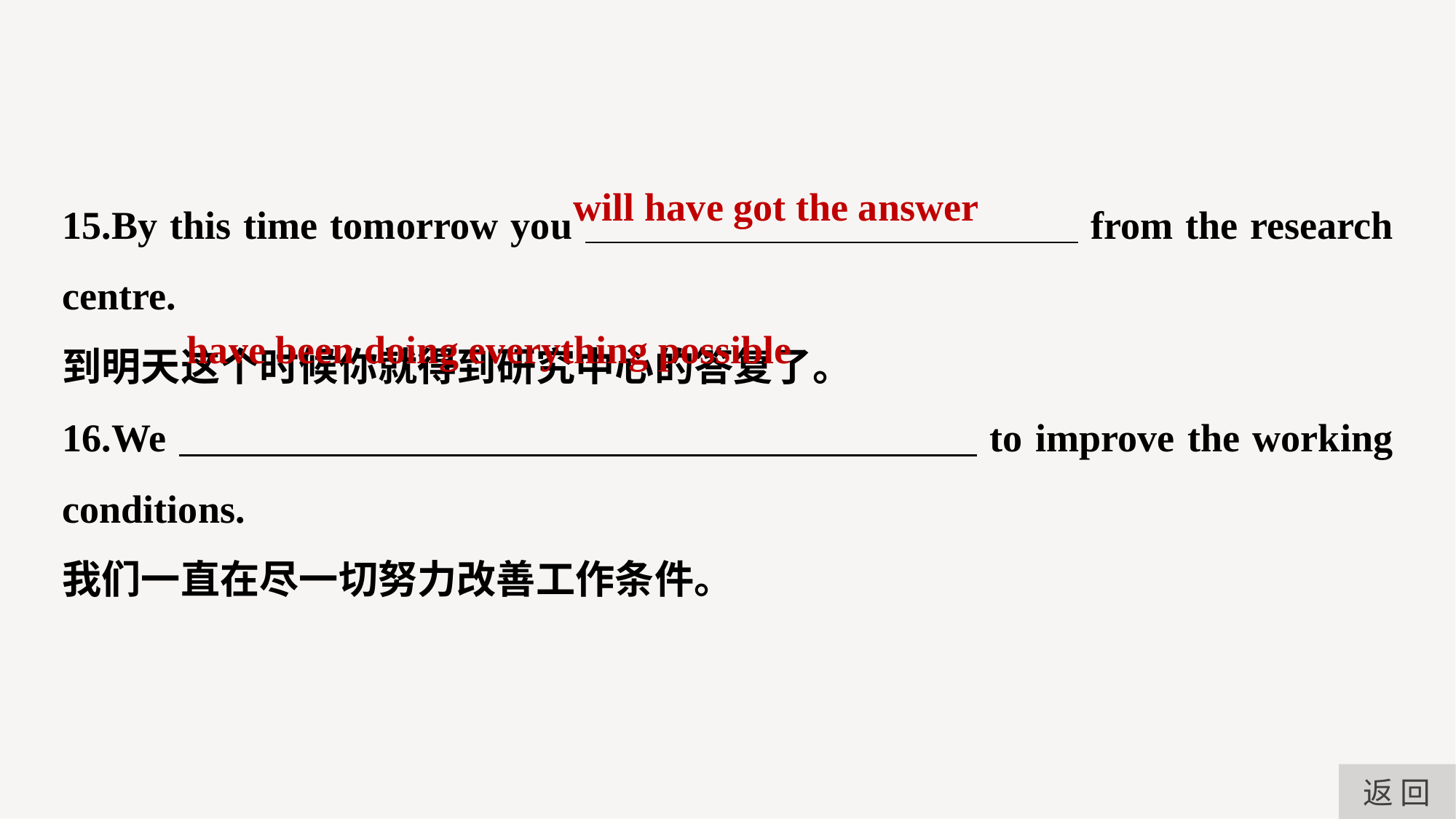

15.By this time tomorrow you                                          from the research centre.
到明天这个时候你就得到研究中心的答复了。
16.We                                                                 to improve the working conditions.
我们一直在尽一切努力改善工作条件。
will have got the answer
have been doing everything possible
返 回